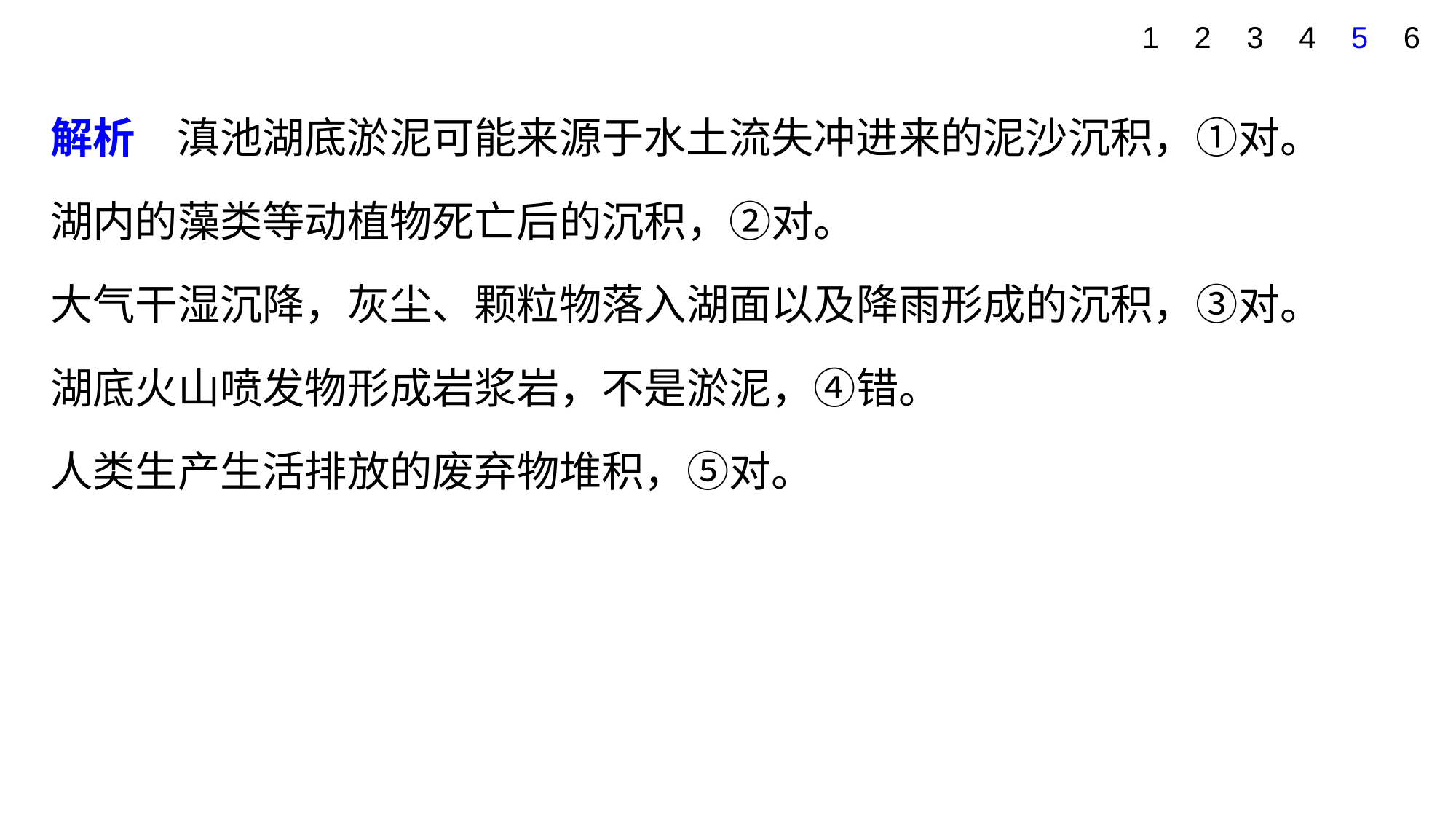

1
2
3
4
5
6
解析　滇池湖底淤泥可能来源于水土流失冲进来的泥沙沉积，①对。
湖内的藻类等动植物死亡后的沉积，②对。
大气干湿沉降，灰尘、颗粒物落入湖面以及降雨形成的沉积，③对。
湖底火山喷发物形成岩浆岩，不是淤泥，④错。
人类生产生活排放的废弃物堆积，⑤对。